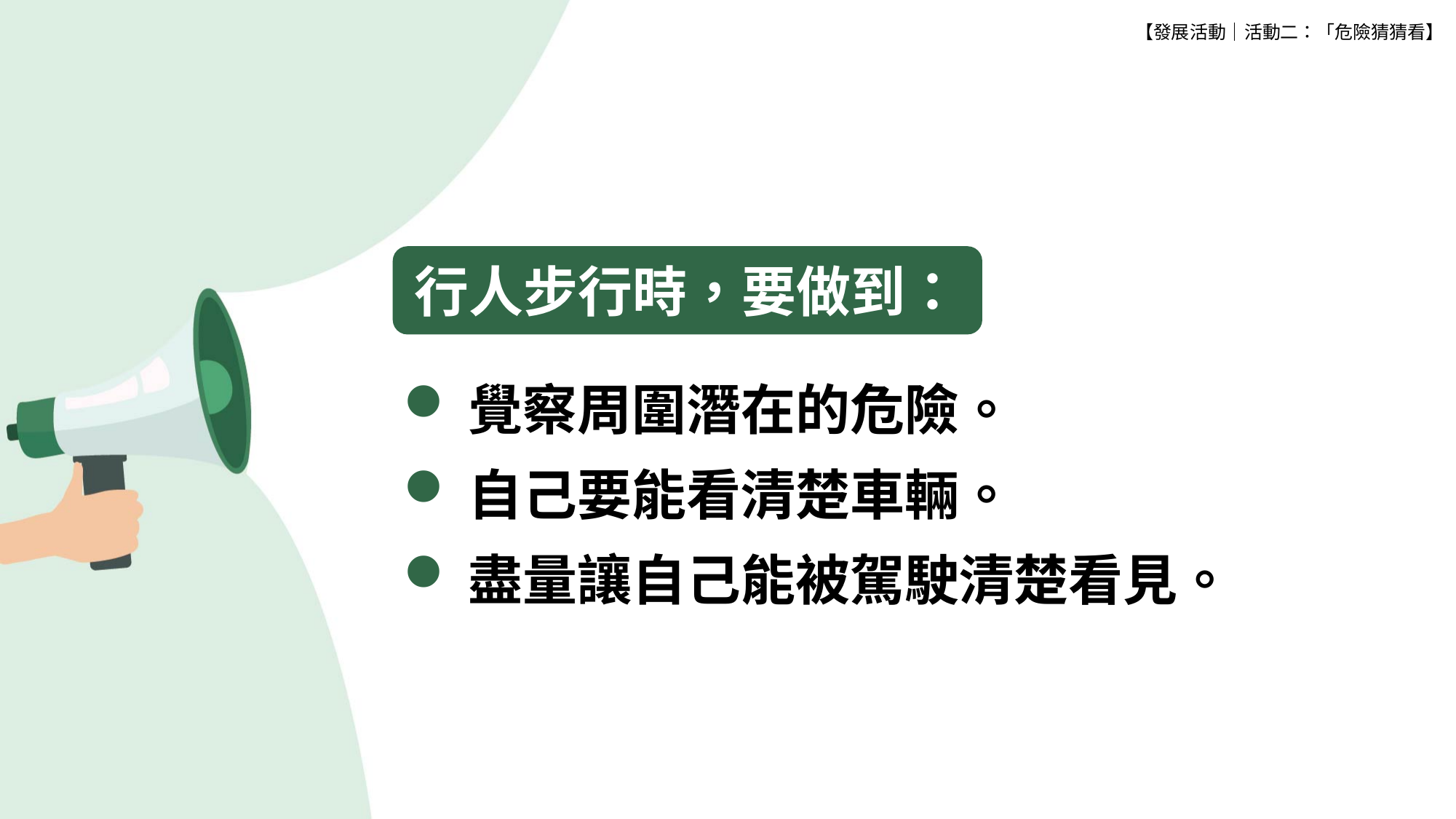

【發展活動│活動二：「危險猜猜看】
行人步行時，要做到：
覺察周圍潛在的危險。
自己要能看清楚車輛。
盡量讓自己能被駕駛清楚看見。